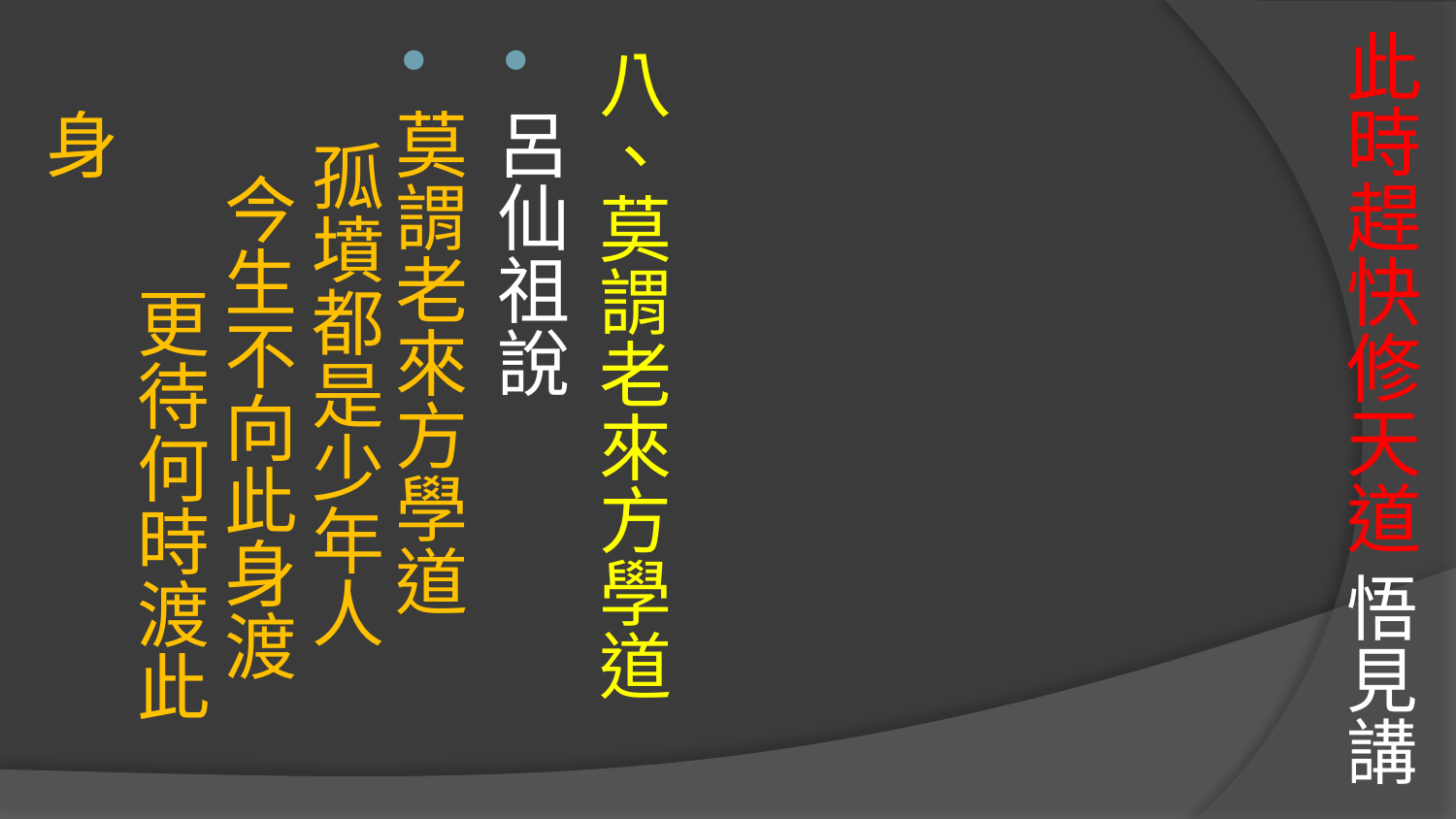

# 此時趕快修天道 悟見講
八、莫謂老來方學道
呂仙祖說
莫謂老來方學道             孤墳都是少年人             今生不向此身渡                  更待何時渡此身